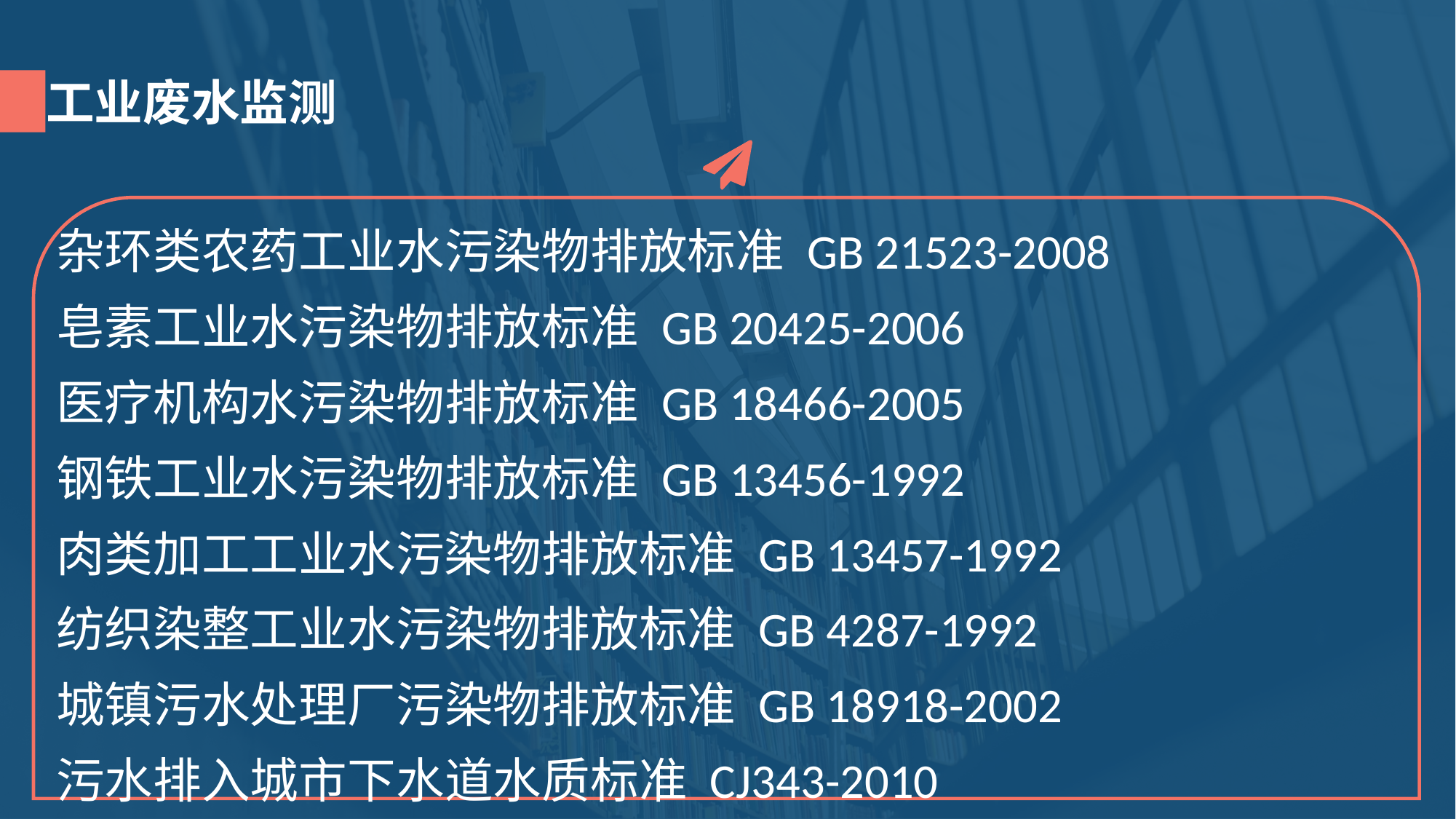

工业废水监测

杂环类农药工业水污染物排放标准 GB 21523-2008
皂素工业水污染物排放标准 GB 20425-2006
医疗机构水污染物排放标准 GB 18466-2005
钢铁工业水污染物排放标准 GB 13456-1992
肉类加工工业水污染物排放标准 GB 13457-1992
纺织染整工业水污染物排放标准 GB 4287-1992
城镇污水处理厂污染物排放标准 GB 18918-2002
污水排入城市下水道水质标准 CJ343-2010